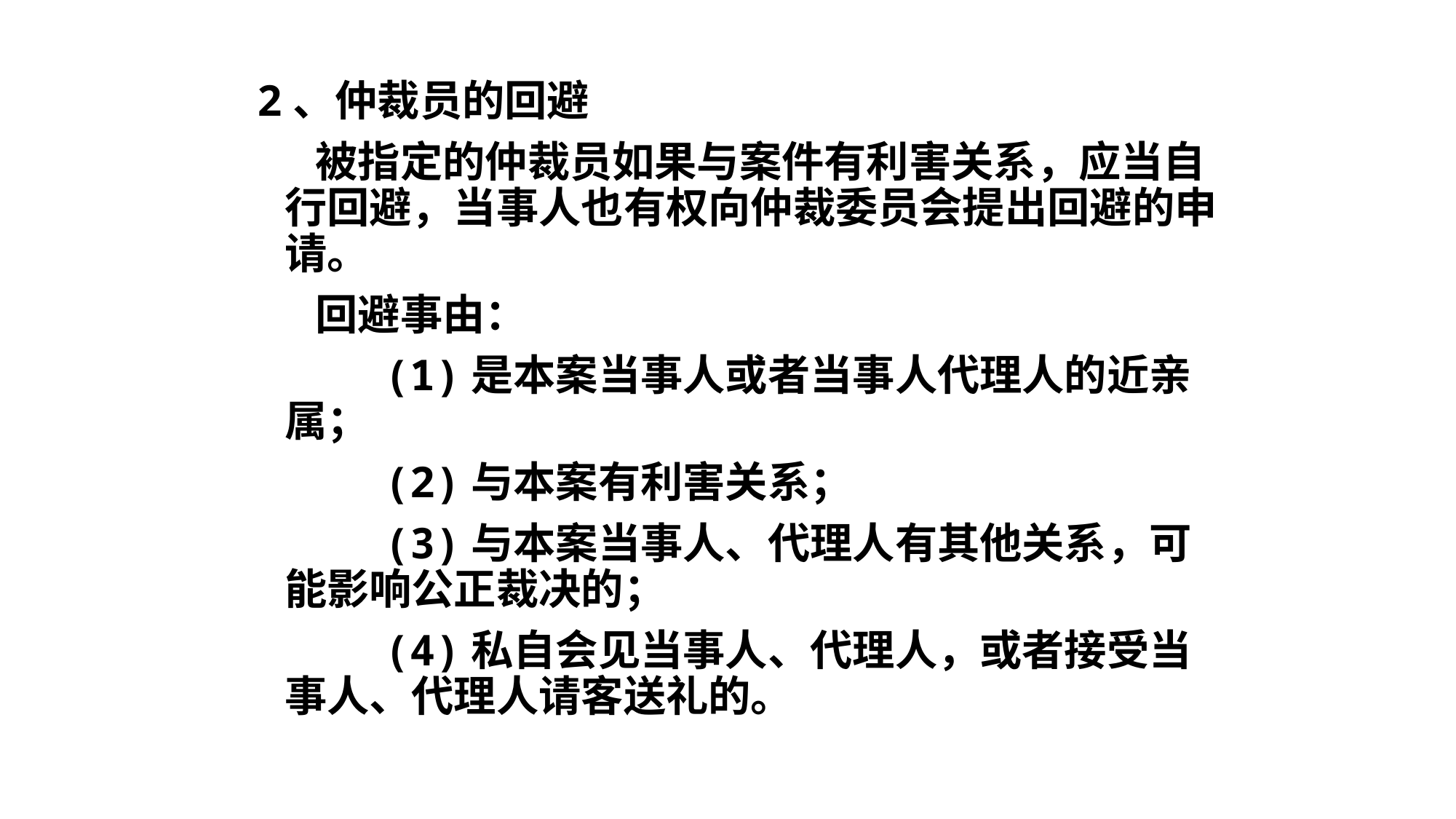

2、仲裁员的回避
     被指定的仲裁员如果与案件有利害关系，应当自行回避，当事人也有权向仲裁委员会提出回避的申请。
     回避事由：
     (1)是本案当事人或者当事人代理人的近亲属；
     (2)与本案有利害关系；
     (3)与本案当事人、代理人有其他关系，可能影响公正裁决的；
     (4)私自会见当事人、代理人，或者接受当事人、代理人请客送礼的。